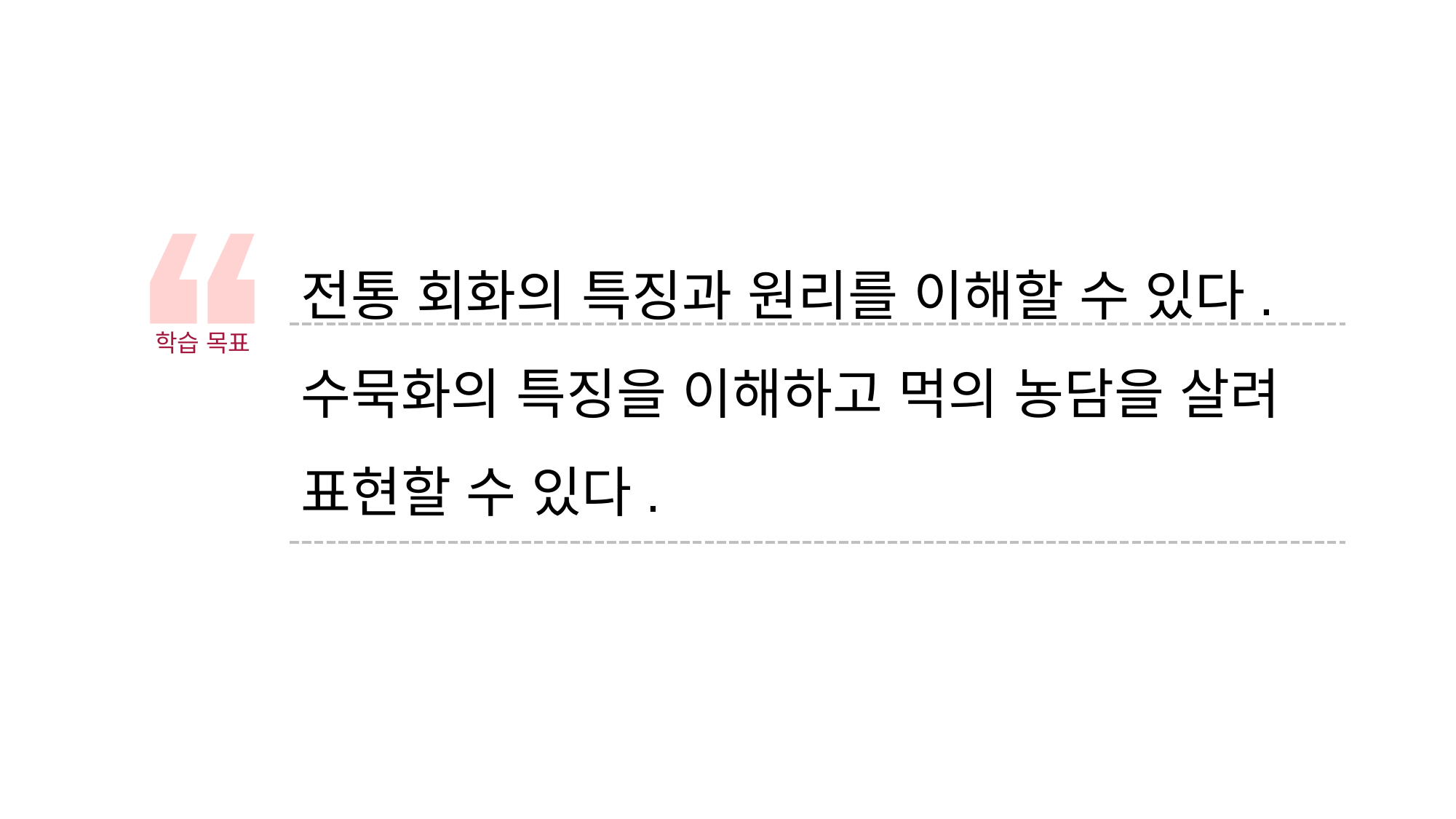

“
전통 회화의 특징과 원리를 이해할 수 있다.
수묵화의 특징을 이해하고 먹의 농담을 살려 표현할 수 있다.
학습 목표